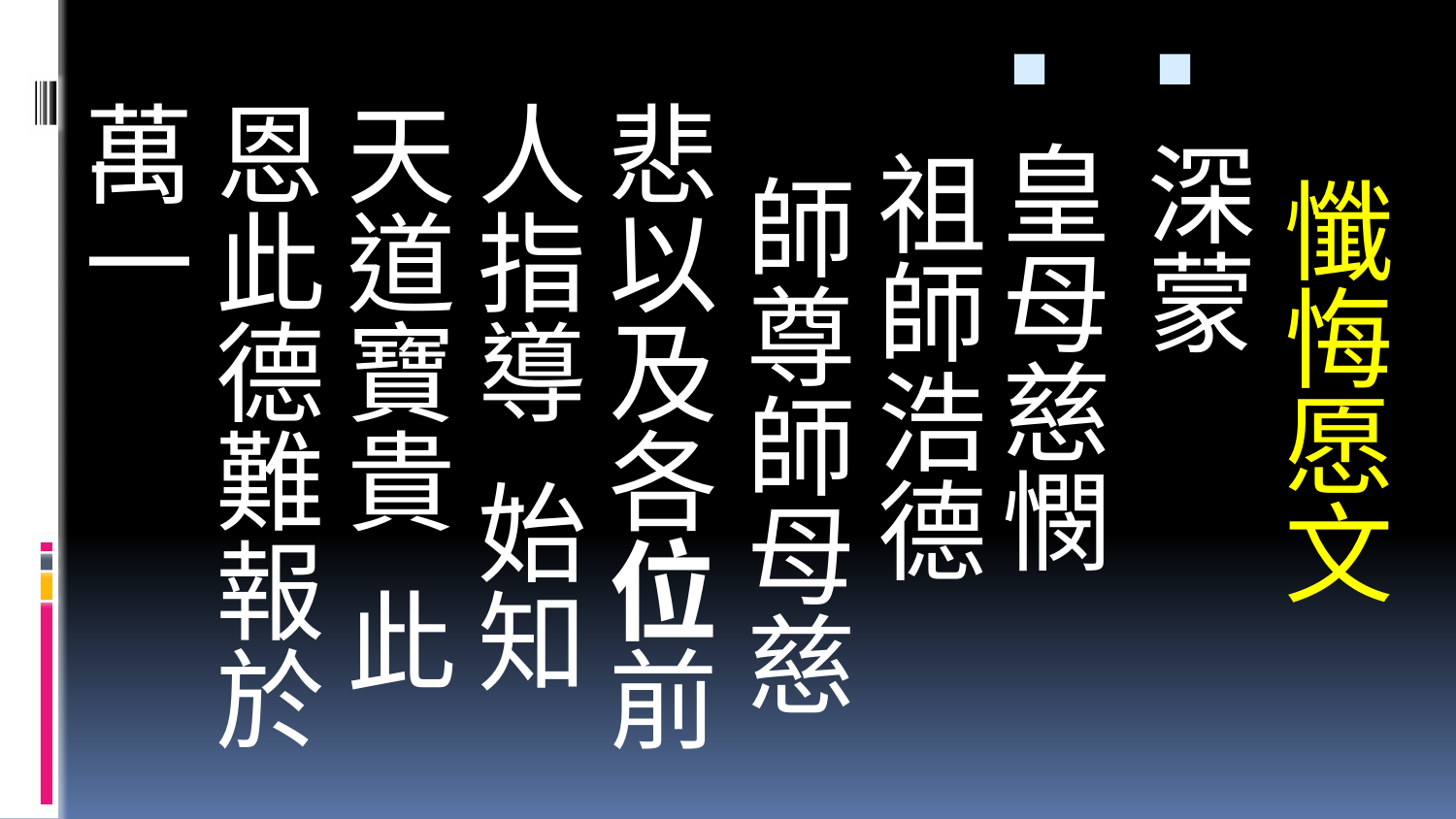

深蒙
皇母慈憫
  祖師浩德
   師尊師母慈悲以及各位前人指導  始知天道寶貴  此恩此德難報於萬一
# 懺悔愿文